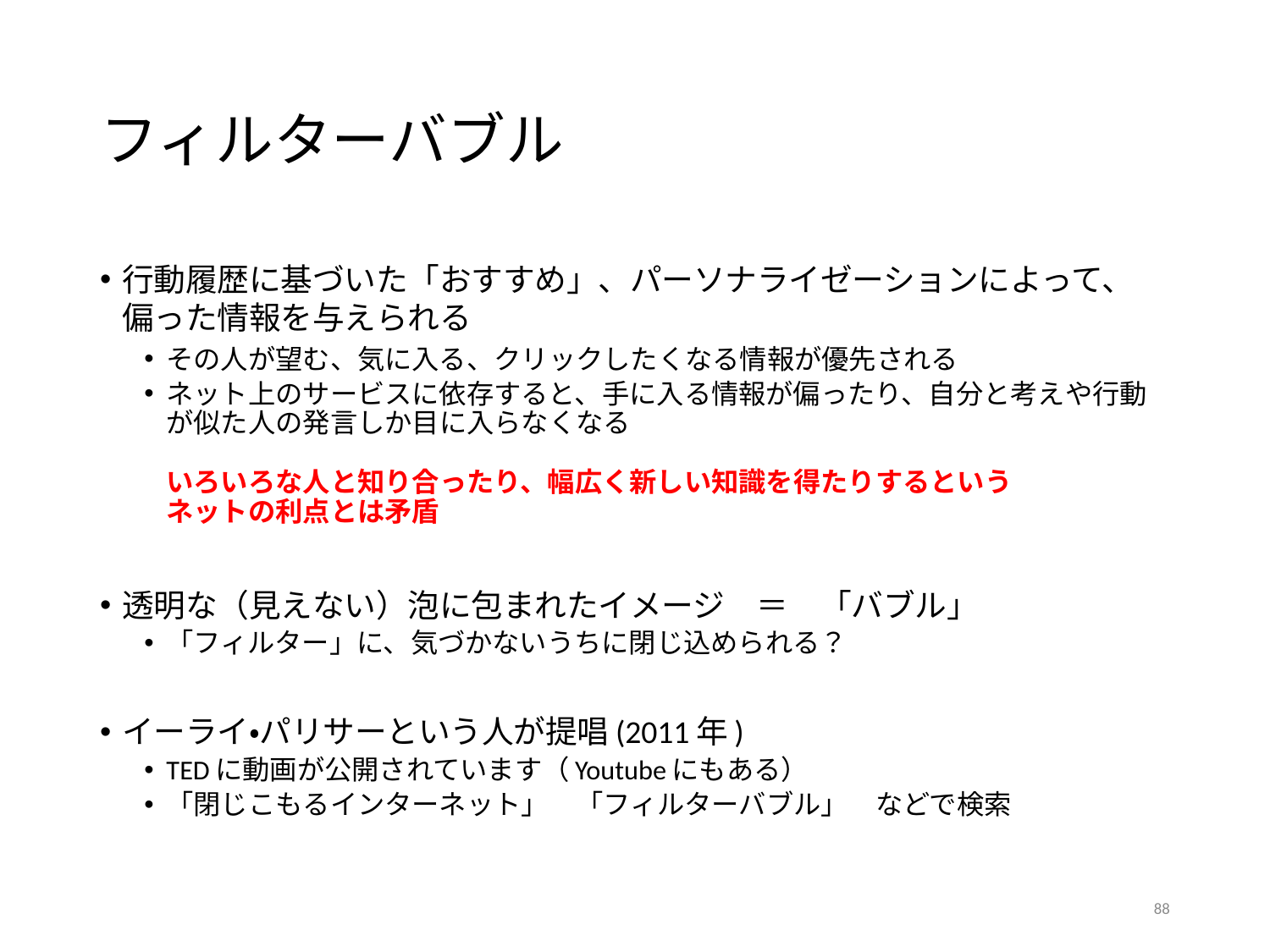

# フィルターバブル
行動履歴に基づいた「おすすめ」、パーソナライゼーションによって、偏った情報を与えられる
その人が望む、気に入る、クリックしたくなる情報が優先される
ネット上のサービスに依存すると、手に入る情報が偏ったり、自分と考えや行動が似た人の発言しか目に入らなくなる
いろいろな人と知り合ったり、幅広く新しい知識を得たりするという
ネットの利点とは矛盾

透明な（見えない）泡に包まれたイメージ　＝　「バブル」
「フィルター」に、気づかないうちに閉じ込められる？

イーライ・パリサーという人が提唱(2011年)
TEDに動画が公開されています（Youtubeにもある）
「閉じこもるインターネット」　「フィルターバブル」　などで検索
88